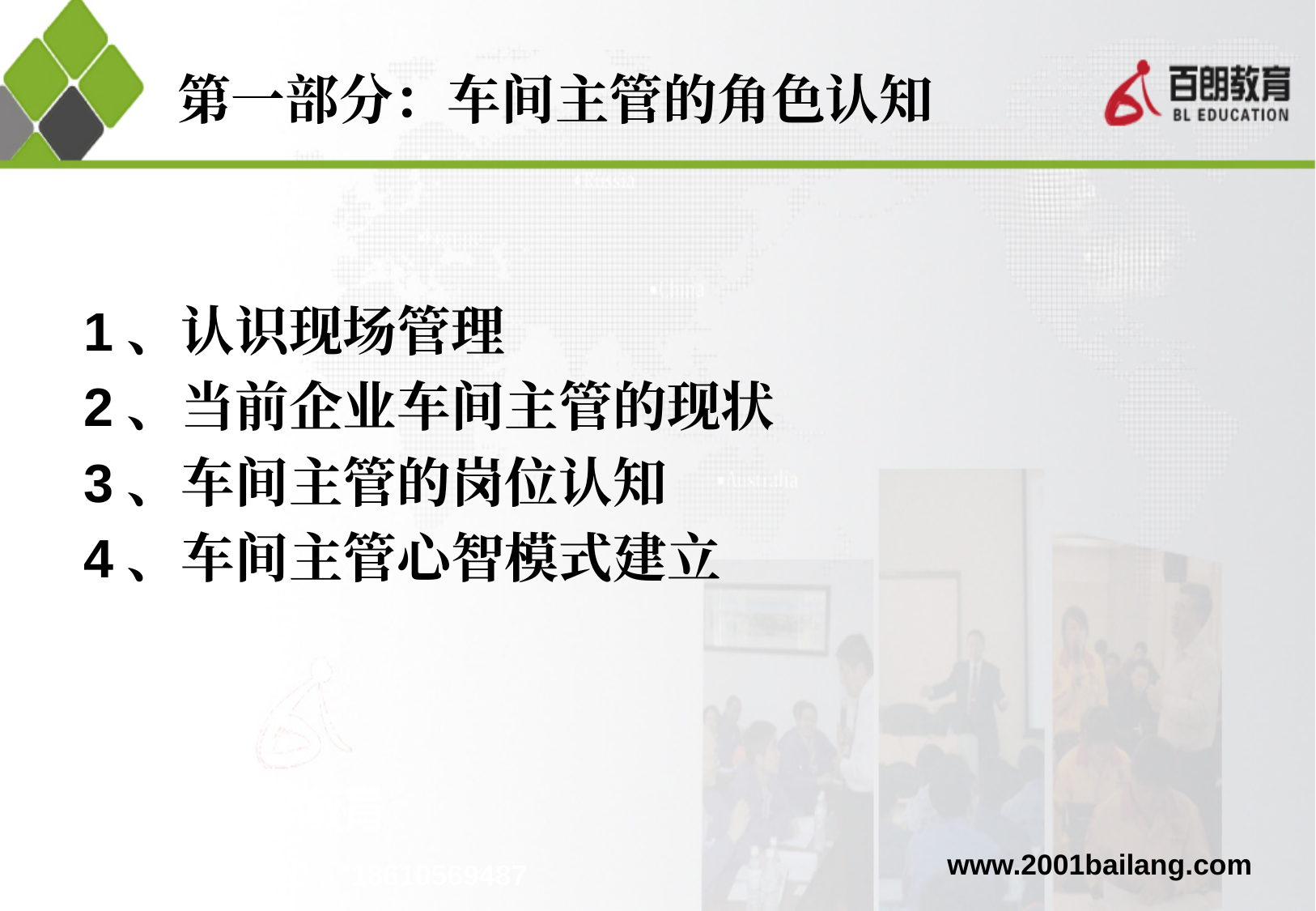

# 第一部分：车间主管的角色认知

1、认识现场管理
2、当前企业车间主管的现状
3、车间主管的岗位认知
4、车间主管心智模式建立